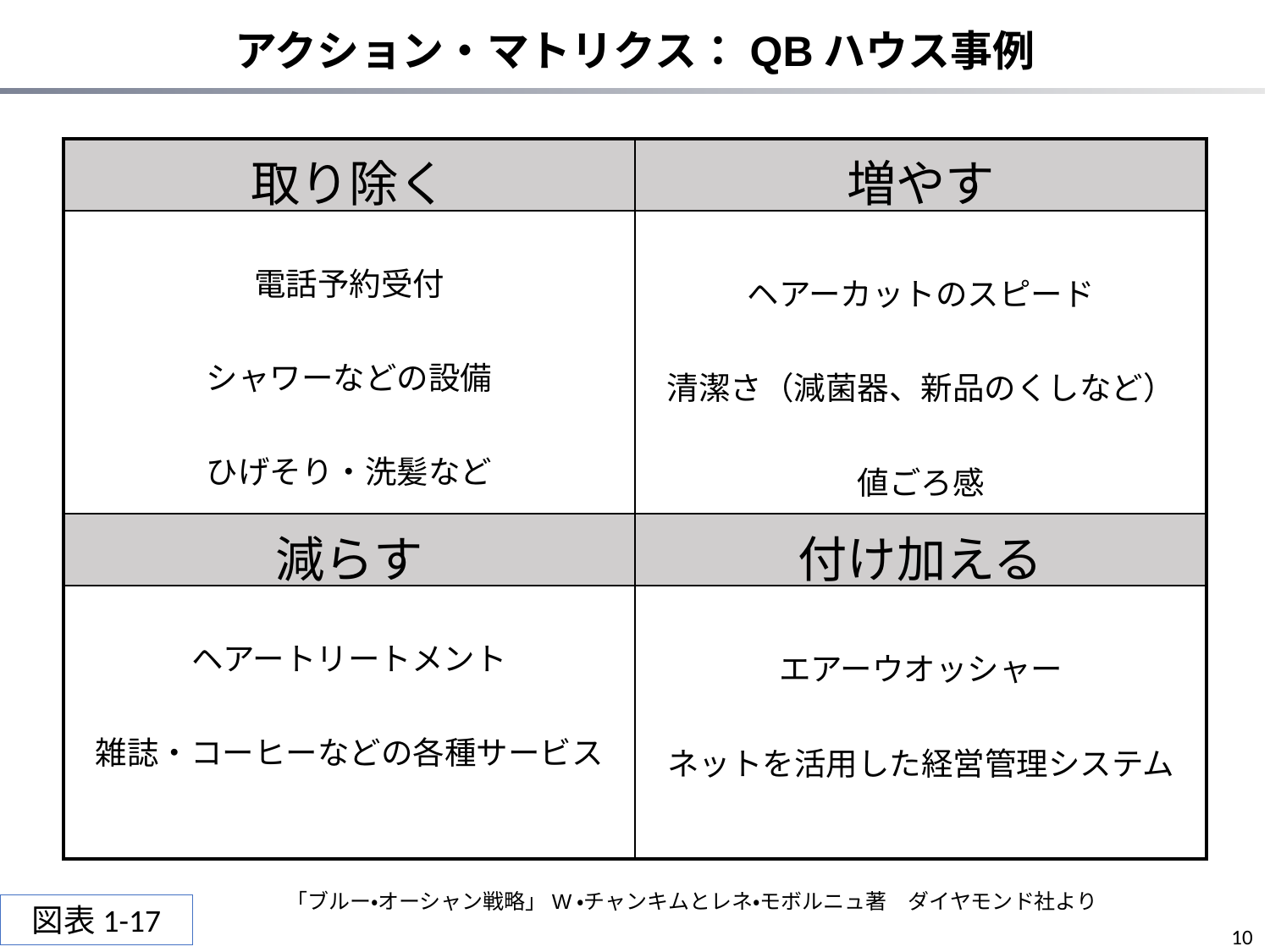

アクション・マトリクス：QBハウス事例
| 取り除く | 増やす |
| --- | --- |
| 電話予約受付 シャワーなどの設備 ひげそり・洗髪など | ヘアーカットのスピード 清潔さ（減菌器、新品のくしなど） 値ごろ感 |
| 減らす | 付け加える |
| ヘアートリートメント 雑誌・コーヒーなどの各種サービス | エアーウオッシャー ネットを活用した経営管理システム |
「ブルー・オーシャン戦略」W・チャンキムとレネ・モボルニュ著　ダイヤモンド社より
図表1-17